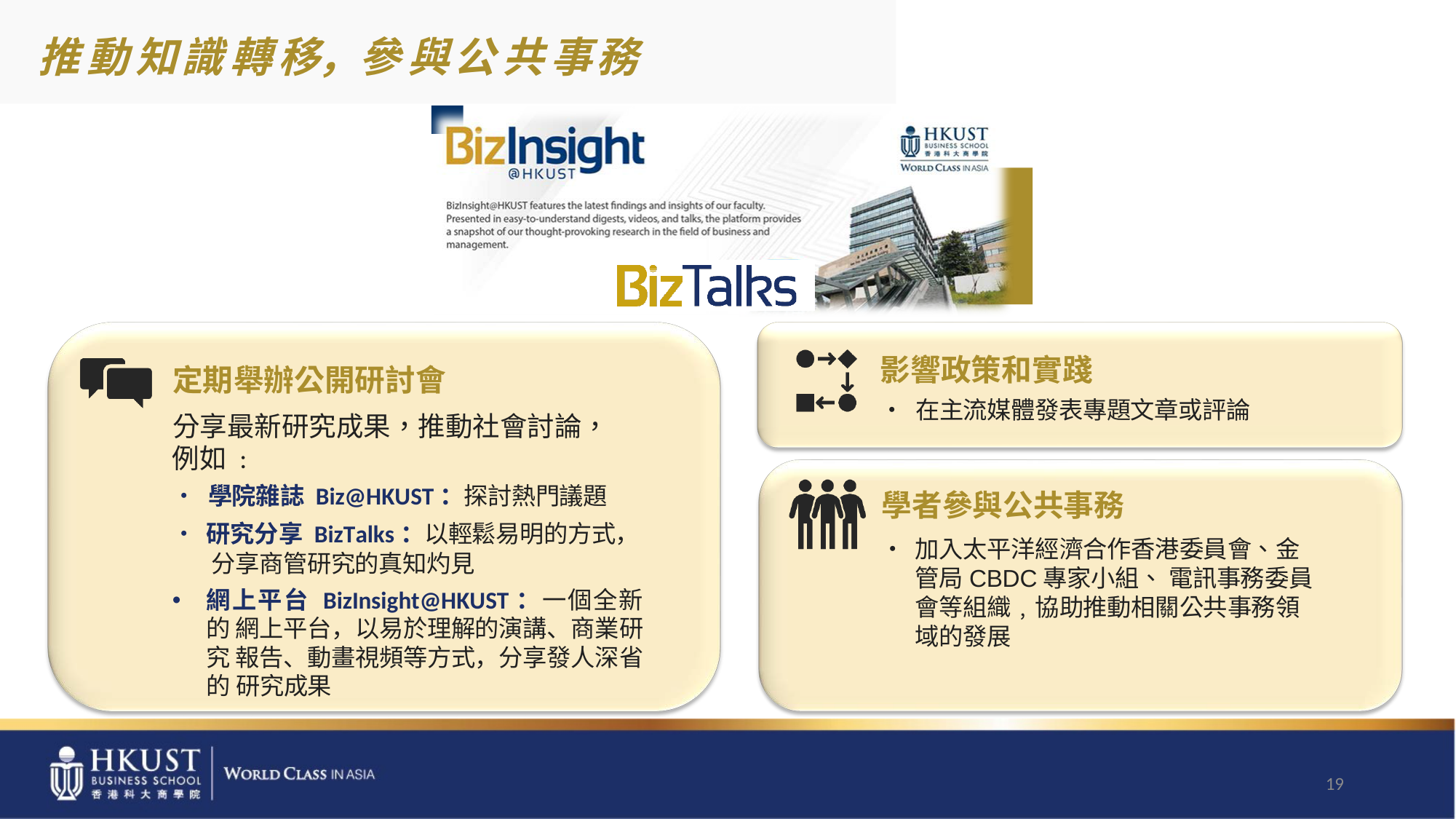

# 推 動 知 識 轉 移，參 與 公 共 事 務

影響政策和實踐
定期舉辦公開研討會
分享最新研究成果，推動社會討論， 例如 :
•	在主流媒體發表專題文章或評論

•	學院雜誌 Biz@HKUST：探討熱門議題
•	研究分享 BizTalks：以輕鬆易明的方式， 分享商管研究的真知灼見
網上平台 BizInsight@HKUST：一個全新的 網上平台，以易於理解的演講、商業研究 報告、動畫視頻等方式，分享發人深省的 研究成果
學者參與公共事務
•	加入太平洋經濟合作香港委員會、金管局CBDC專家小組、 電訊事務委員會等組織﹐協助推動相關公共事務領域的發展
19